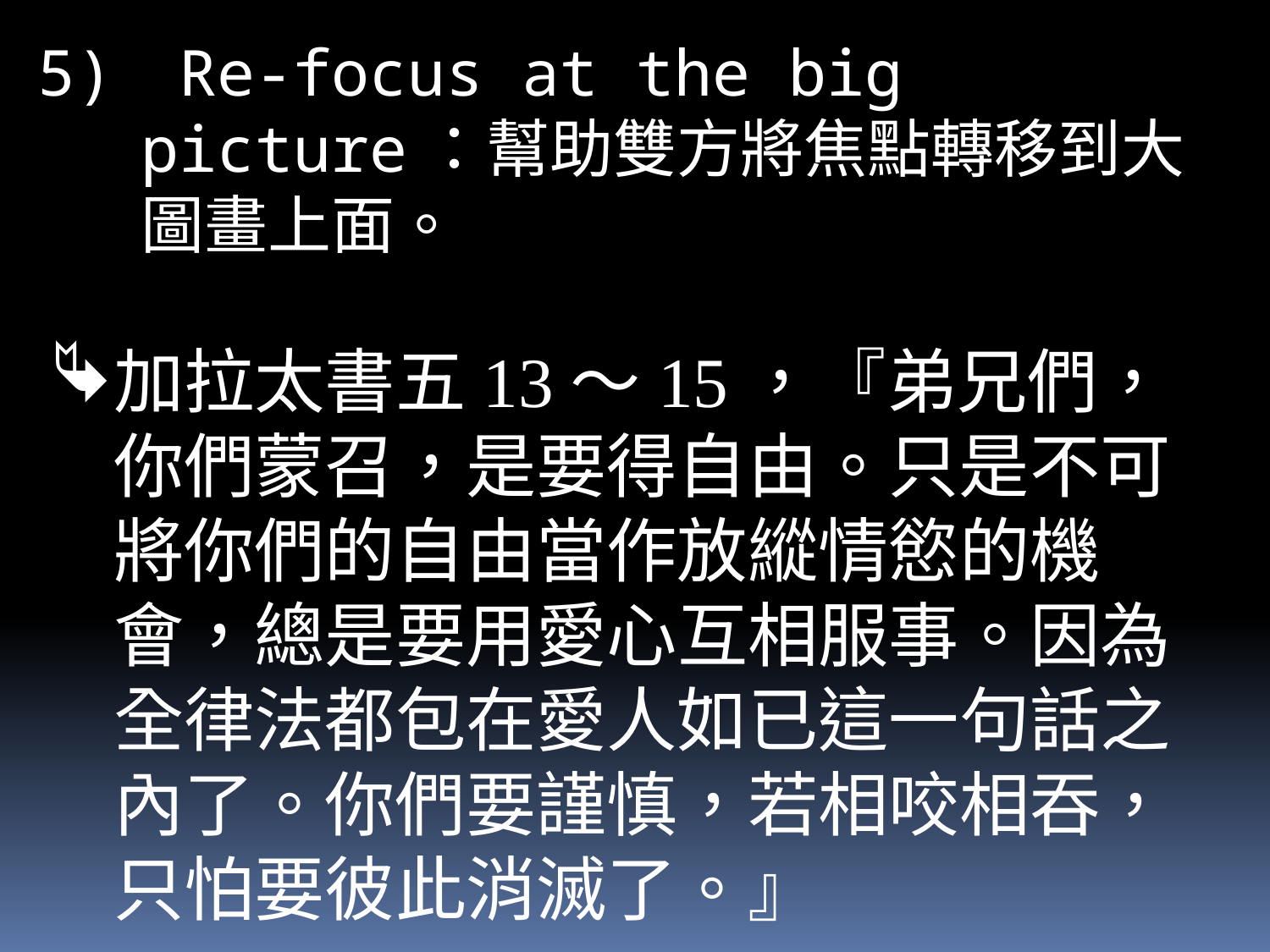

Re-focus at the big picture：幫助雙方將焦點轉移到大圖畫上面。

加拉太書五13～15，『弟兄們，你們蒙召，是要得自由。只是不可將你們的自由當作放縱情慾的機會，總是要用愛心互相服事。因為全律法都包在愛人如已這一句話之內了。你們要謹慎，若相咬相吞，只怕要彼此消滅了。』